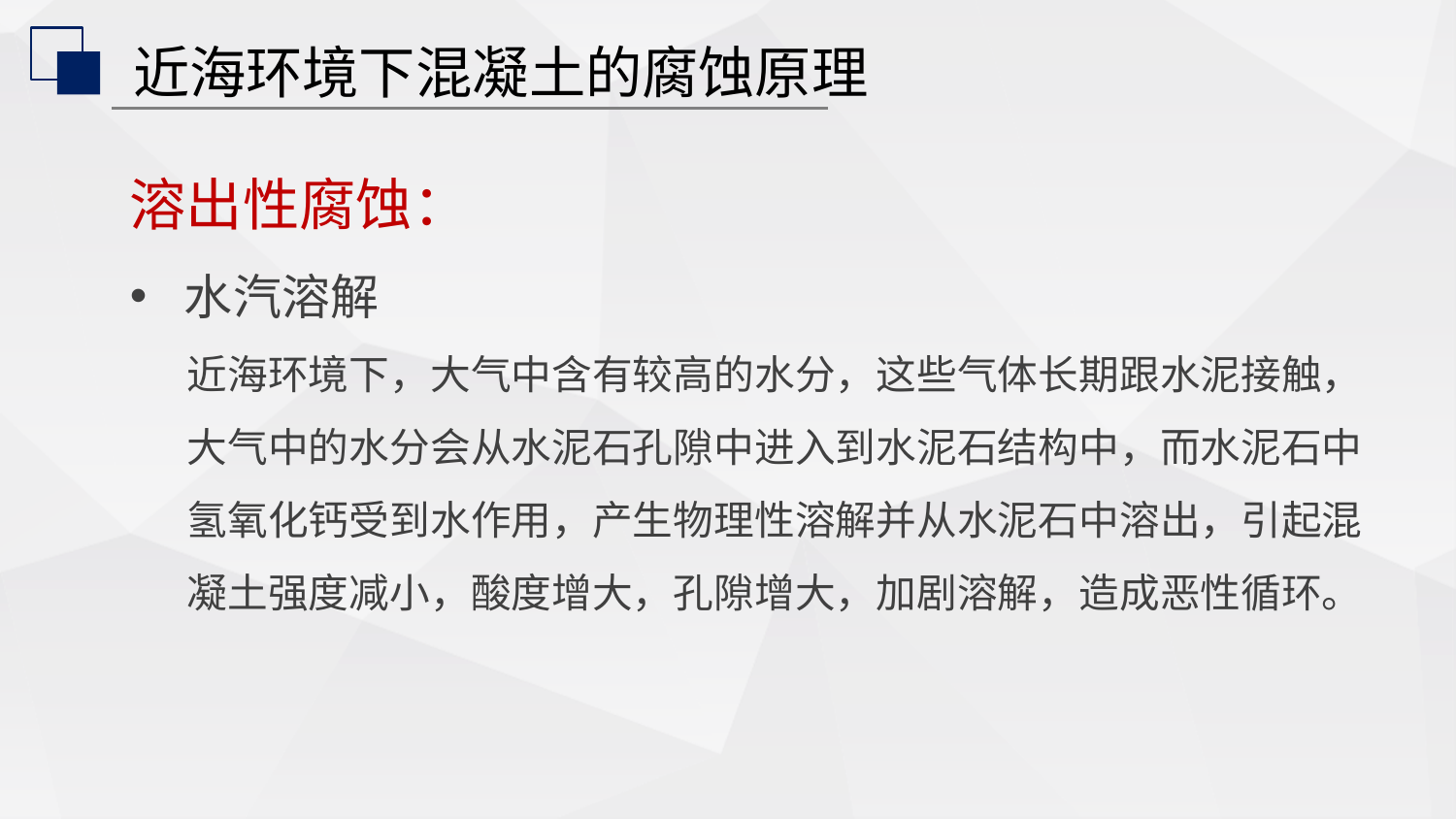

近海环境下混凝土的腐蚀原理
溶出性腐蚀：
水汽溶解
近海环境下，大气中含有较高的水分，这些气体长期跟水泥接触，大气中的水分会从水泥石孔隙中进入到水泥石结构中，而水泥石中氢氧化钙受到水作用，产生物理性溶解并从水泥石中溶出，引起混凝土强度减小，酸度增大，孔隙增大，加剧溶解，造成恶性循环。